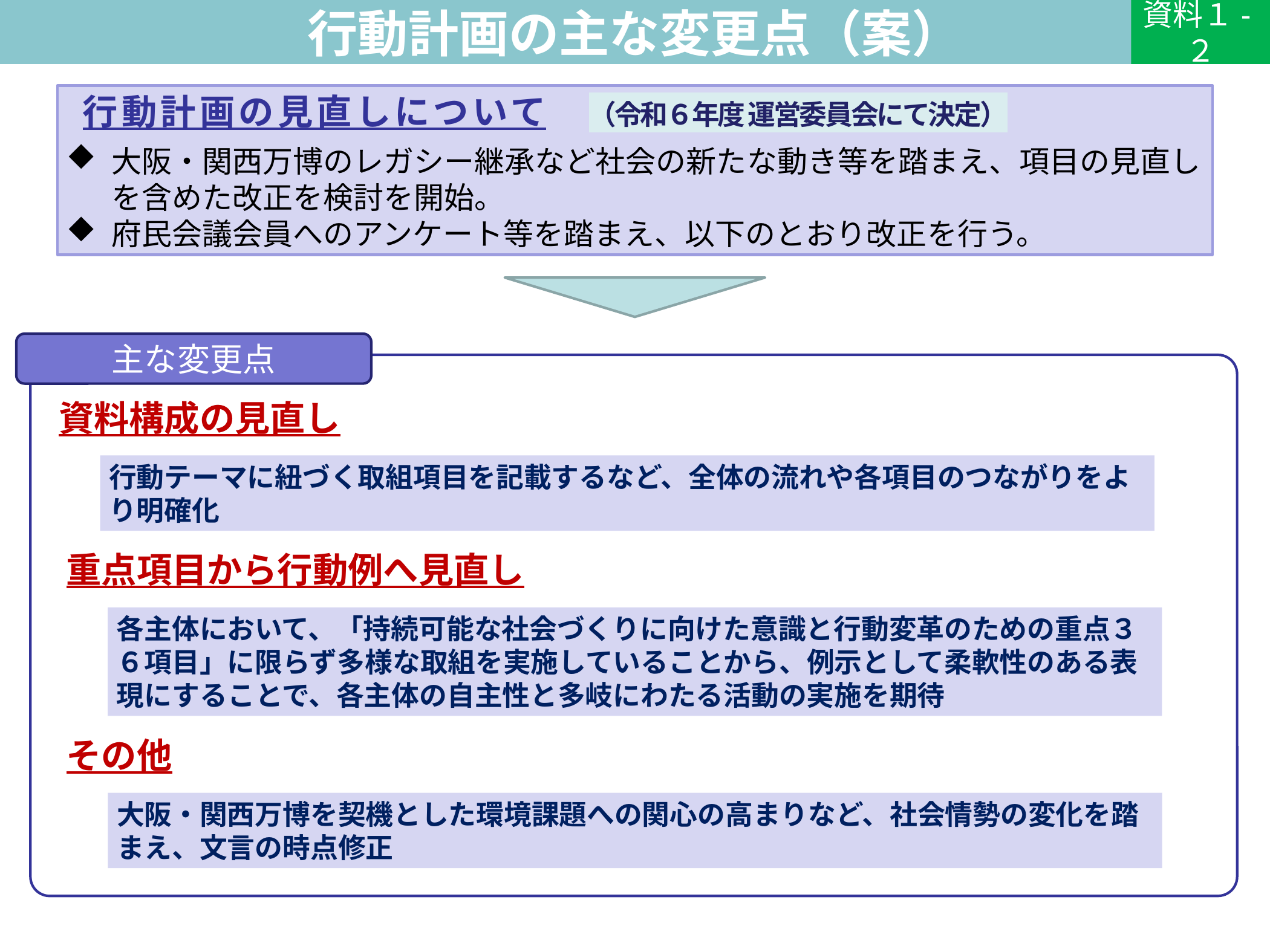

行動計画の主な変更点（案）
資料１-２
 行動計画の見直しについて　（令和６年度 運営委員会にて決定）

大阪・関西万博のレガシー継承など社会の新たな動き等を踏まえ、項目の見直しを含めた改正を検討を開始。
府民会議会員へのアンケート等を踏まえ、以下のとおり改正を行う。

主な変更点

資料構成の見直し
行動テーマに紐づく取組項目を記載するなど、全体の流れや各項目のつながりをより明確化
重点項目から行動例へ見直し
各主体において、「持続可能な社会づくりに向けた意識と行動変革のための重点３６項目」に限らず多様な取組を実施していることから、例示として柔軟性のある表現にすることで、各主体の自主性と多岐にわたる活動の実施を期待
その他
大阪・関西万博を契機とした環境課題への関心の高まりなど、社会情勢の変化を踏まえ、文言の時点修正